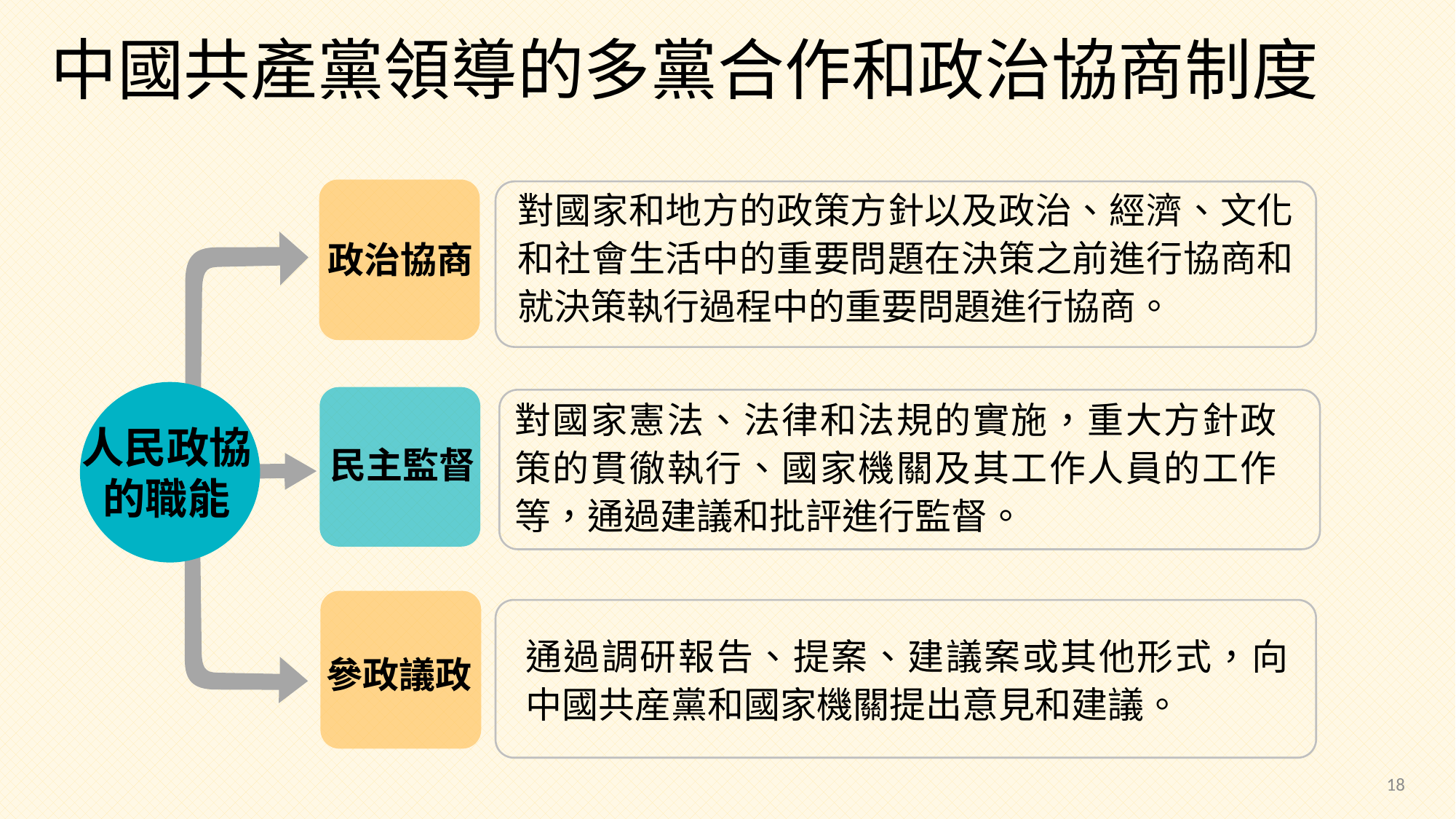

中國共產黨領導的多黨合作和政治協商制度
對國家和地方的政策方針以及政治、經濟、文化和社會生活中的重要問題在決策之前進行協商和就決策執行過程中的重要問題進行協商。

政治協商

對國家憲法、法律和法規的實施，重大方針政策的貫徹執行、國家機關及其工作人員的工作等，通過建議和批評進行監督。

人民政協
的職能
民主監督

通過調研報告、提案、建議案或其他形式，向中國共産黨和國家機關提出意見和建議。
參政議政
18